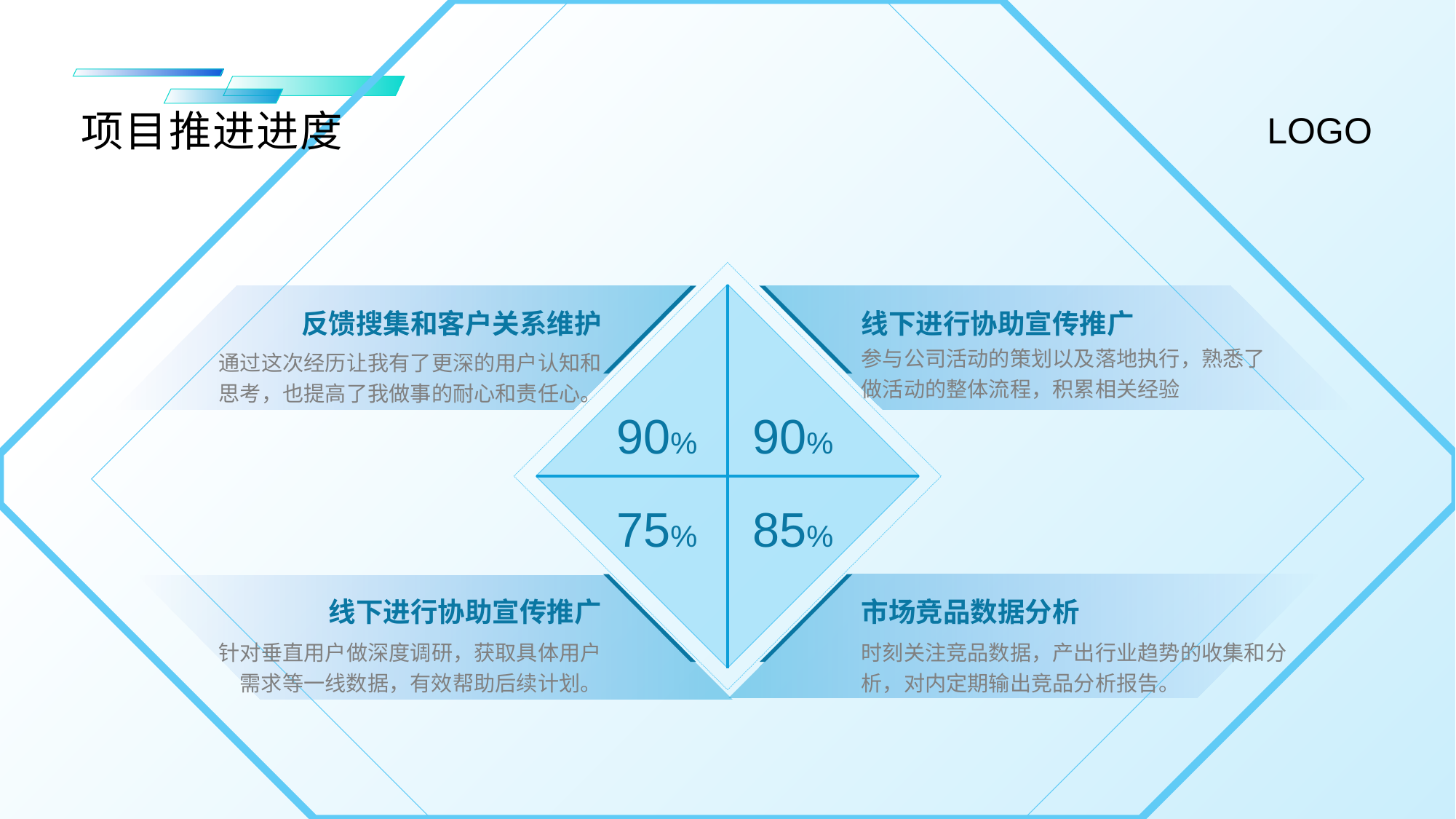

项目推进进度

反馈搜集和客户关系维护
线下进行协助宣传推广
参与公司活动的策划以及落地执行，熟悉了做活动的整体流程，积累相关经验
通过这次经历让我有了更深的用户认知和
思考，也提高了我做事的耐心和责任心。
90%
90%
75%
85%

线下进行协助宣传推广
市场竞品数据分析
针对垂直用户做深度调研，获取具体用户需求等一线数据，有效帮助后续计划。
时刻关注竞品数据，产出行业趋势的收集和分析，对内定期输出竞品分析报告。